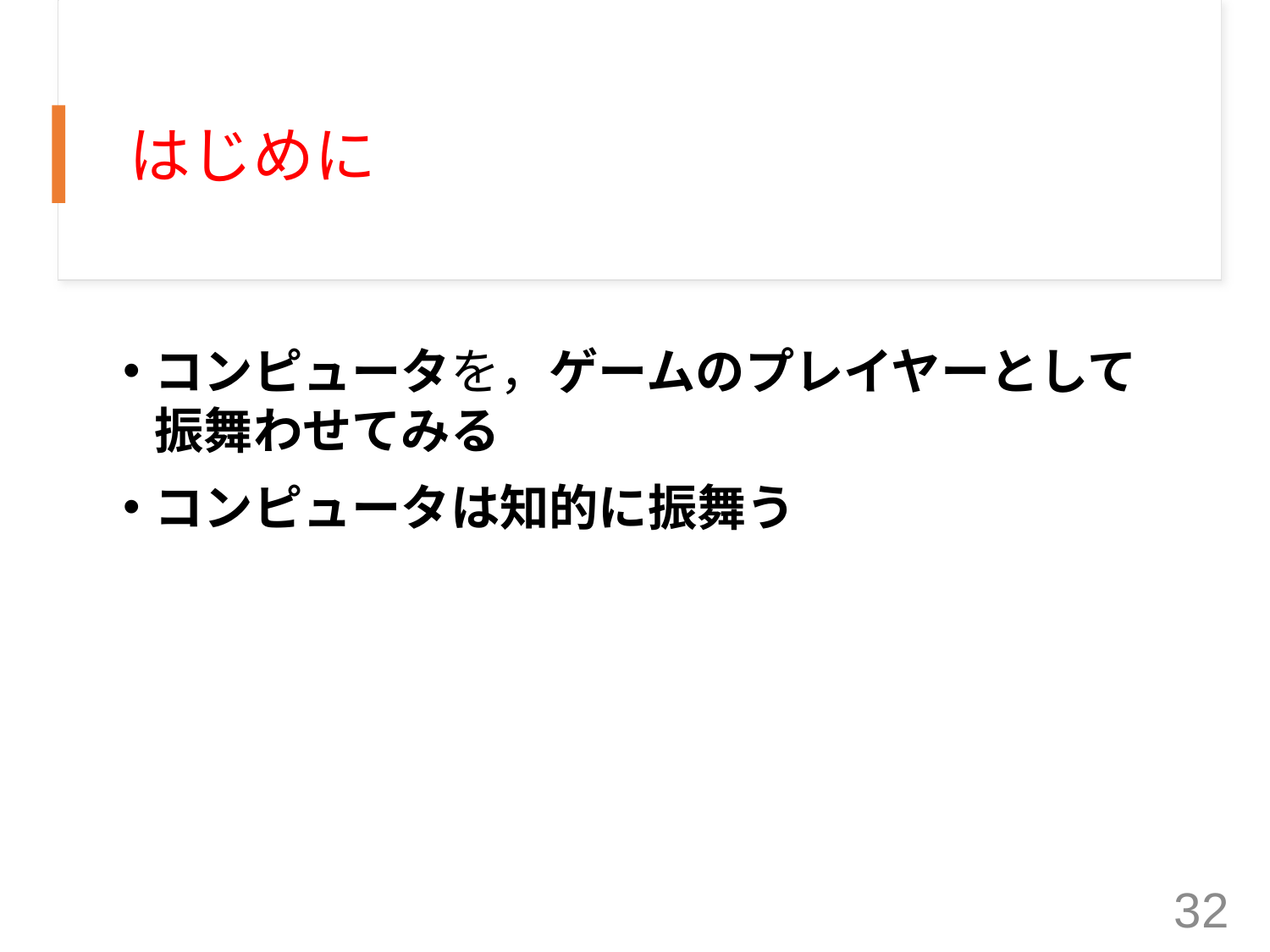

# はじめに

コンピュータを，ゲームのプレイヤーとして振舞わせてみる
コンピュータは知的に振舞う

32